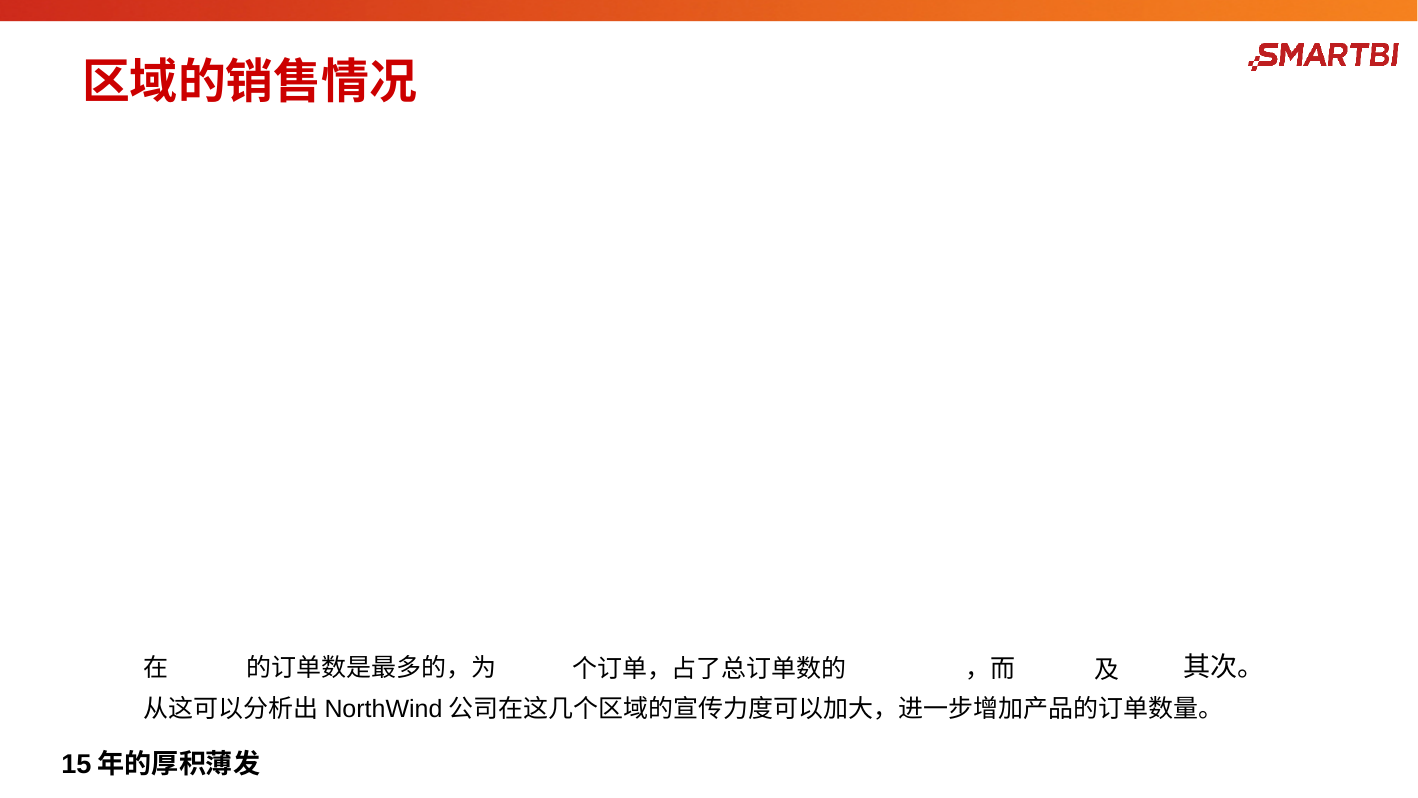

# 区域的销售情况

### Chart

| Category |
|---|
其次。
在
的订单数是最多的，为
个订单，占了总订单数的
，而
及
从这可以分析出NorthWind公司在这几个区域的宣传力度可以加大，进一步增加产品的订单数量。